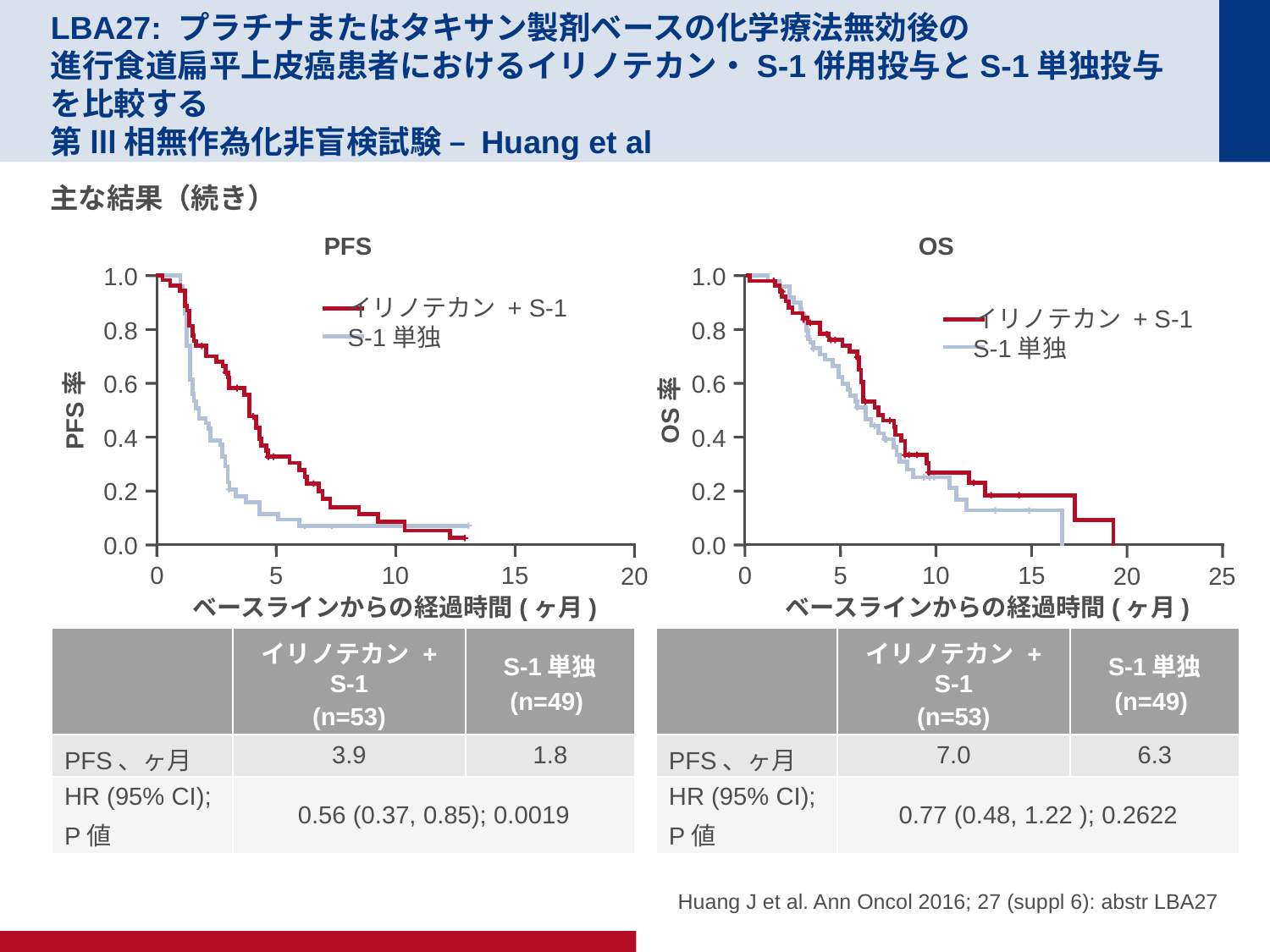

# LBA27: プラチナまたはタキサン製剤ベースの化学療法無効後の 進行食道扁平上皮癌患者におけるイリノテカン・S-1併用投与とS-1単独投与を比較する 第lll相無作為化非盲検試験 – Huang et al
主な結果（続き）
PFS
OS
1.0
1.0

イリノテカン + S-1
S-1単独
イリノテカン + S-1
S-1単独
0.8
0.8

0.6
0.6

PFS率
OS率
0.4
0.4

0.2
0.2

0.0
0.0

0
5
10
15
0
5
10
15
20
20
25
ベースラインからの経過時間(ヶ月)
ベースラインからの経過時間(ヶ月)
|  | イリノテカン + S-1 (n=53) | S-1単独 (n=49) |
| --- | --- | --- |
| PFS、ヶ月 | 3.9 | 1.8 |
| HR (95% CI); P値 | 0.56 (0.37, 0.85); 0.0019 |  |
|  | イリノテカン + S-1 (n=53) | S-1単独 (n=49) |
| --- | --- | --- |
| PFS、ヶ月 | 7.0 | 6.3 |
| HR (95% CI); P値 | 0.77 (0.48, 1.22 ); 0.2622 |  |

Huang J et al. Ann Oncol 2016; 27 (suppl 6): abstr LBA27